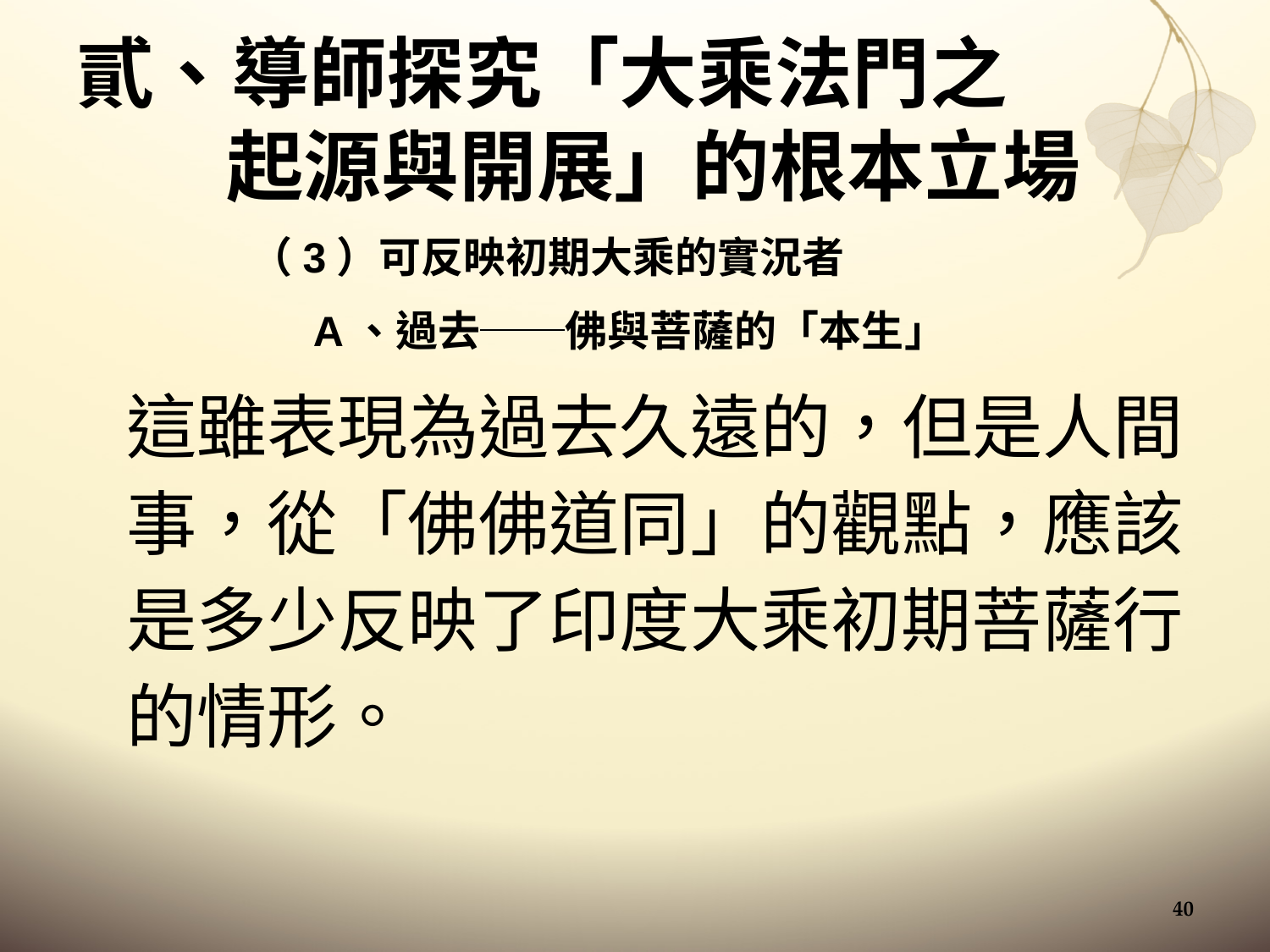

# 貳、導師探究「大乘法門之起源與開展」的根本立場
（3）可反映初期大乘的實況者
A、過去──佛與菩薩的「本生」
這雖表現為過去久遠的，但是人間事，從「佛佛道同」的觀點，應該是多少反映了印度大乘初期菩薩行的情形。
40